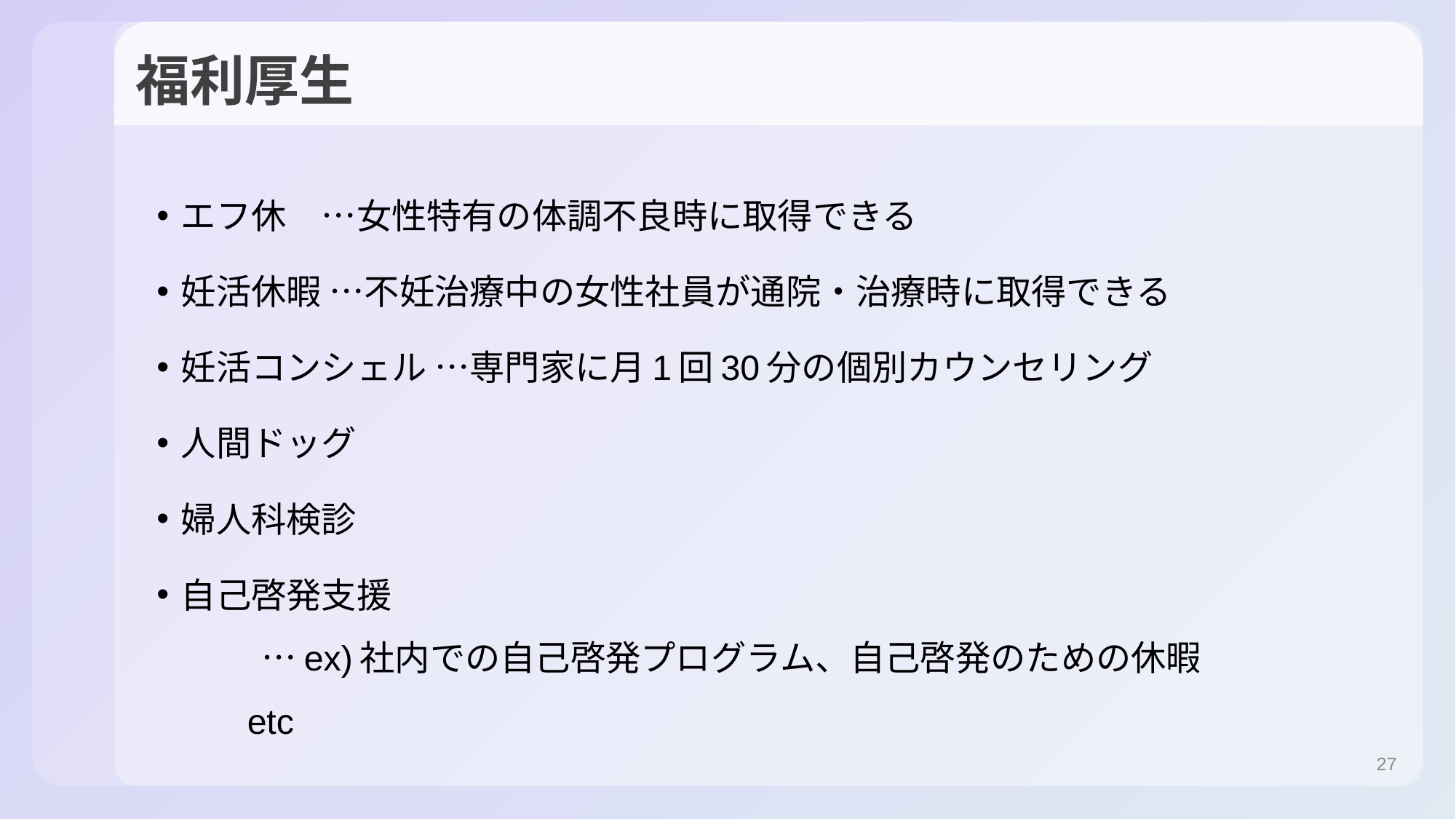

福利厚生

エフ休　…女性特有の体調不良時に取得できる
妊活休暇 …不妊治療中の女性社員が通院・治療時に取得できる
妊活コンシェル …専門家に月1回30分の個別カウンセリング
人間ドッグ
婦人科検診
自己啓発支援
　　　…ex)社内での自己啓発プログラム、自己啓発のための休暇
										etc

27